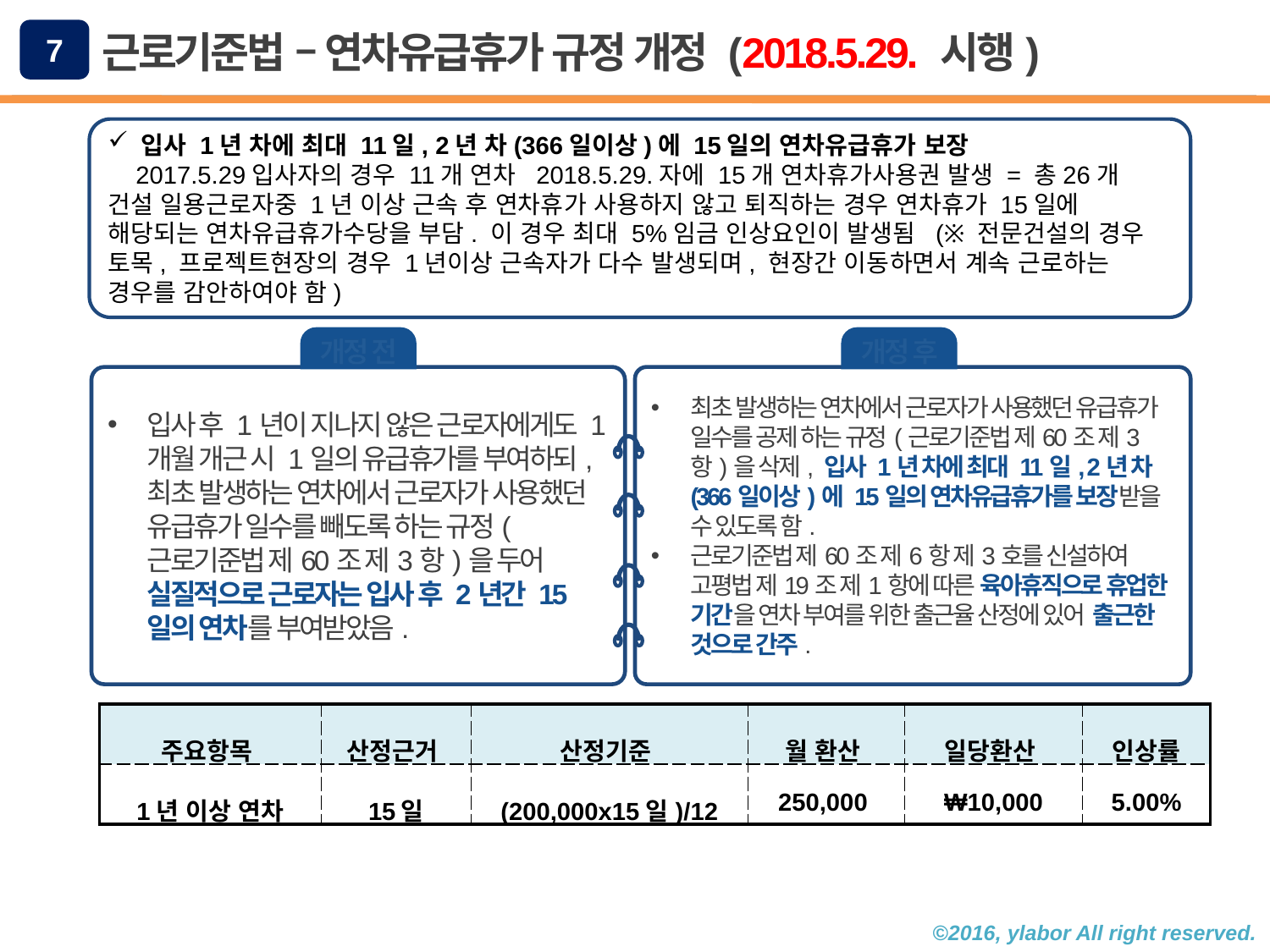

7
근로기준법 – 연차유급휴가 규정 개정 (2018.5.29. 시행)
 입사 1년 차에 최대 11일, 2년 차(366일이상)에 15일의 연차유급휴가 보장
    2017.5.29입사자의 경우 11개 연차  2018.5.29.자에 15개 연차휴가사용권 발생 = 총26개
건설 일용근로자중 1년 이상 근속 후 연차휴가 사용하지 않고 퇴직하는 경우 연차휴가 15일에 해당되는 연차유급휴가수당을 부담. 이 경우 최대 5%임금 인상요인이 발생됨  (※ 전문건설의 경우 토목, 프로젝트현장의 경우 1년이상 근속자가 다수 발생되며, 현장간 이동하면서 계속 근로하는 경우를 감안하여야 함)
최초 발생하는 연차에서 근로자가 사용했던 유급휴가 일수를 공제 하는 규정(근로기준법 제60조 제3항)을 삭제, 입사 1년 차에 최대 11일, 2년 차(366일이상)에 15일의 연차유급휴가를 보장받을 수 있도록 함.
근로기준법 제60조 제6항 제3호를 신설하여 고평법 제19조 제1항에 따른 육아휴직으로 휴업한 기간을 연차 부여를 위한 출근율 산정에 있어 출근한 것으로 간주.
입사 후 1년이 지나지 않은 근로자에게도 1개월 개근 시 1일의 유급휴가를 부여하되, 최초 발생하는 연차에서 근로자가 사용했던 유급휴가 일수를 빼도록 하는 규정(근로기준법 제60조 제3항)을 두어 실질적으로 근로자는 입사 후 2년간 15일의 연차를 부여받았음.
개정 전
개정 후

| 주요항목 | 산정근거 | 산정기준 | 월 환산 | 일당환산 | 인상률 |
| --- | --- | --- | --- | --- | --- |
| 1년 이상 연차 | 15일 | (200,000x15일)/12 | 250,000 | ₩10,000 | 5.00% |